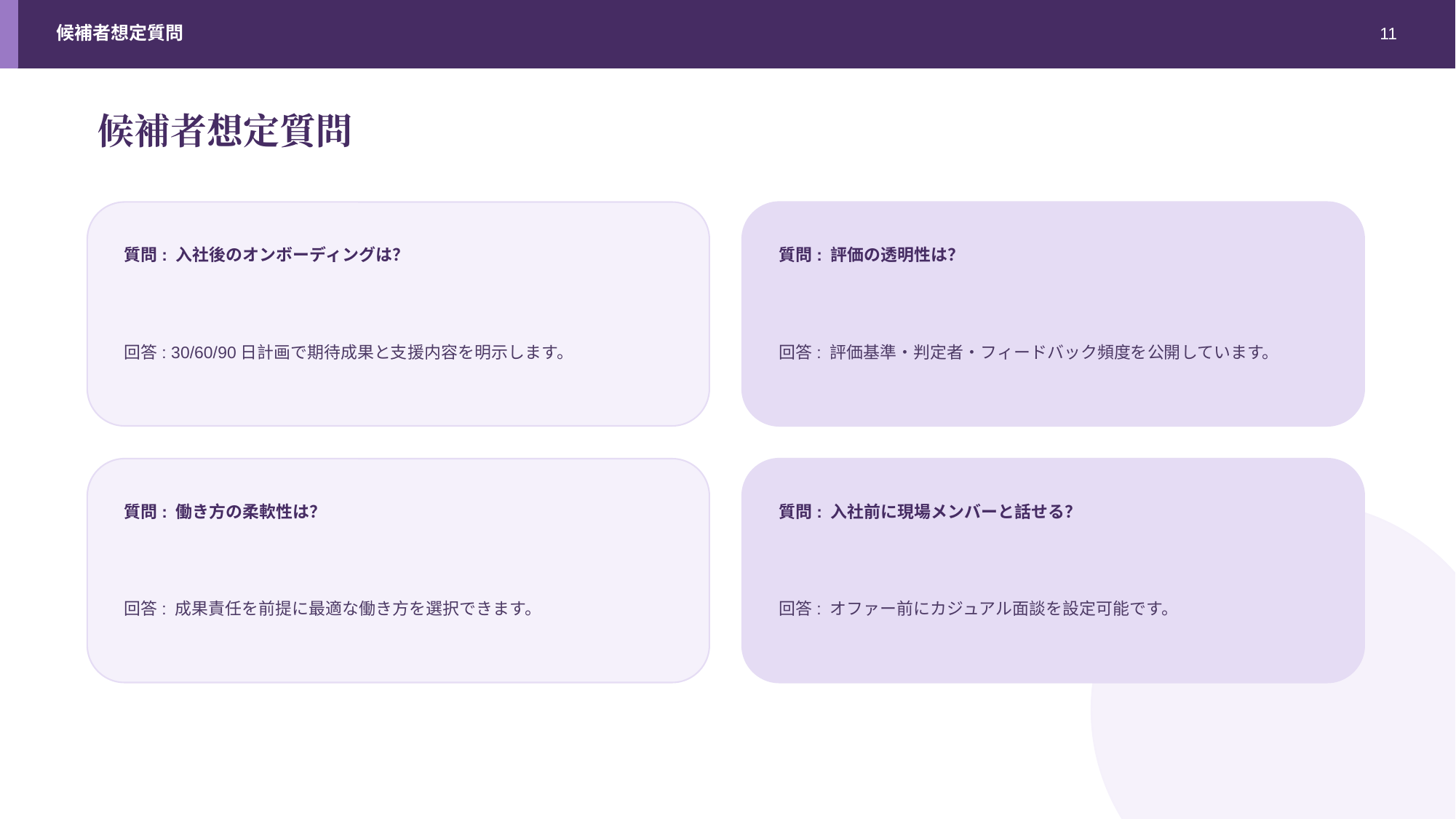

候補者想定質問
11
候補者想定質問

質問: 入社後のオンボーディングは？
質問: 評価の透明性は？
回答: 30/60/90日計画で期待成果と支援内容を明示します。
回答: 評価基準・判定者・フィードバック頻度を公開しています。

質問: 働き方の柔軟性は？
質問: 入社前に現場メンバーと話せる？

回答: 成果責任を前提に最適な働き方を選択できます。
回答: オファー前にカジュアル面談を設定可能です。